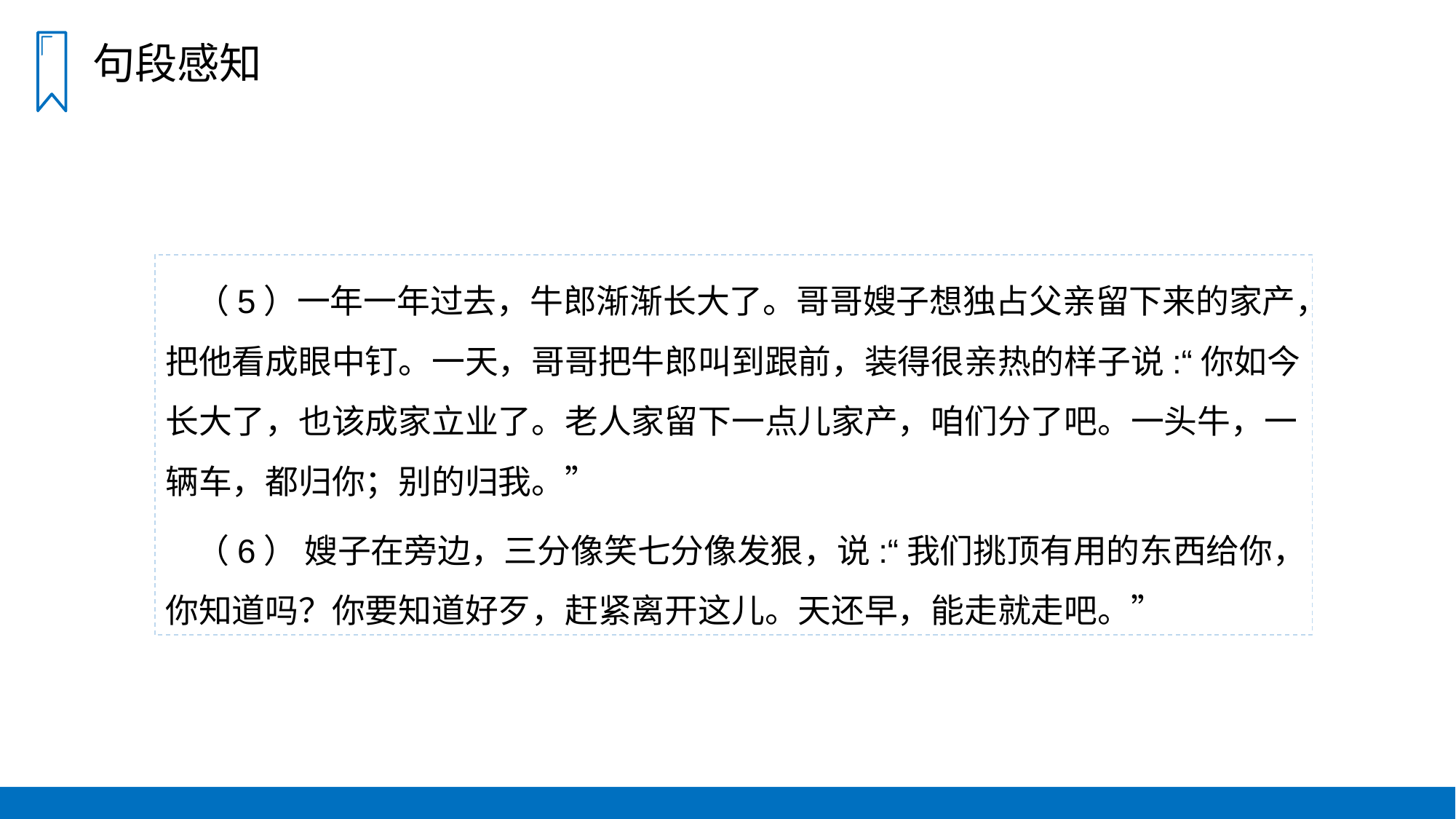

句段感知
   （5）一年一年过去，牛郎渐渐长大了。哥哥嫂子想独占父亲留下来的家产，把他看成眼中钉。一天，哥哥把牛郎叫到跟前，装得很亲热的样子说:“你如今长大了，也该成家立业了。老人家留下一点儿家产，咱们分了吧。一头牛，一辆车，都归你；别的归我。”
   （6） 嫂子在旁边，三分像笑七分像发狠，说:“我们挑顶有用的东西给你，你知道吗？你要知道好歹，赶紧离开这儿。天还早，能走就走吧。”